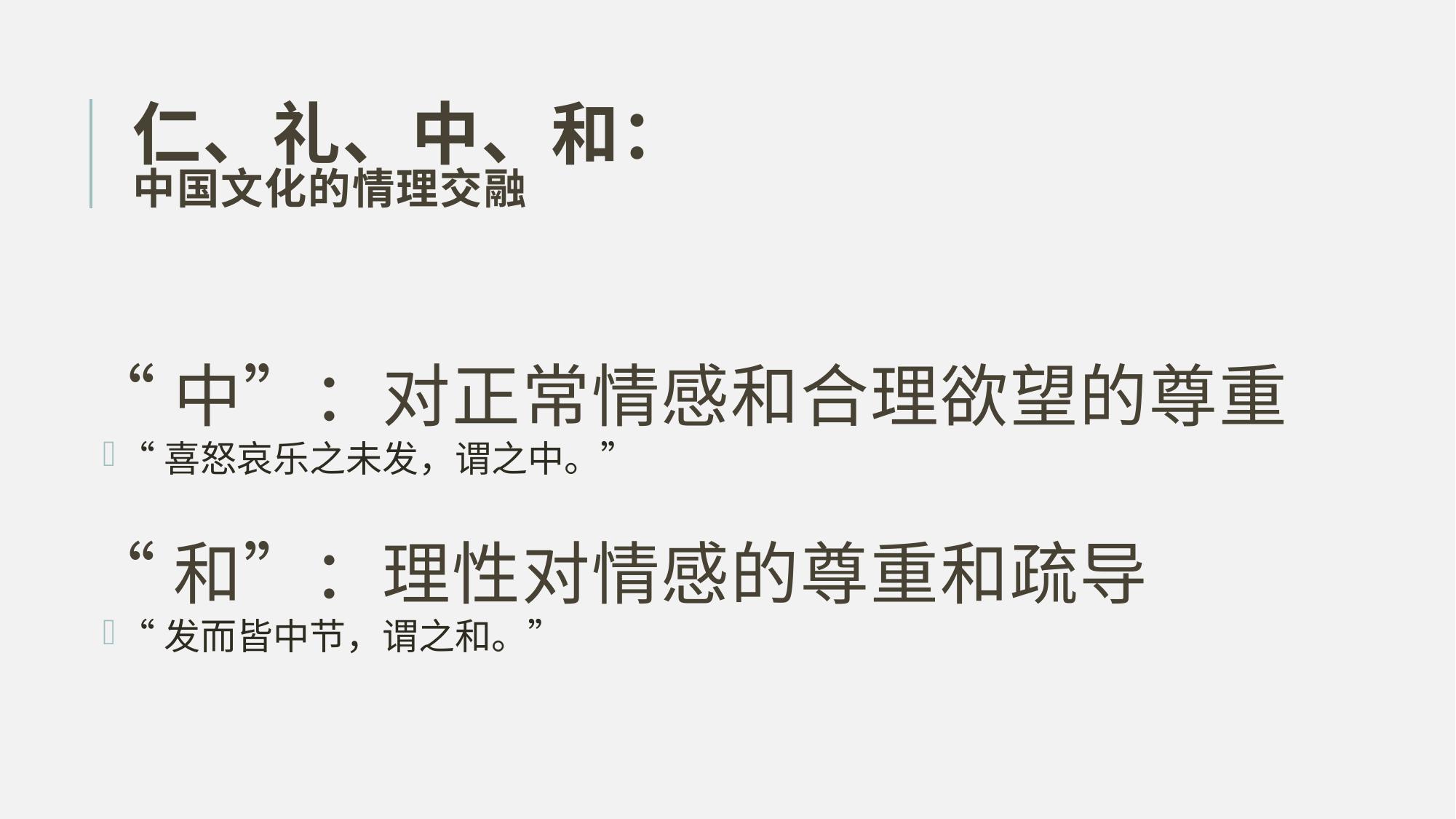

# 仁、礼、中、和： 中国文化的情理交融
“中”：对正常情感和合理欲望的尊重
“喜怒哀乐之未发，谓之中。”

“和”：理性对情感的尊重和疏导
“发而皆中节，谓之和。”